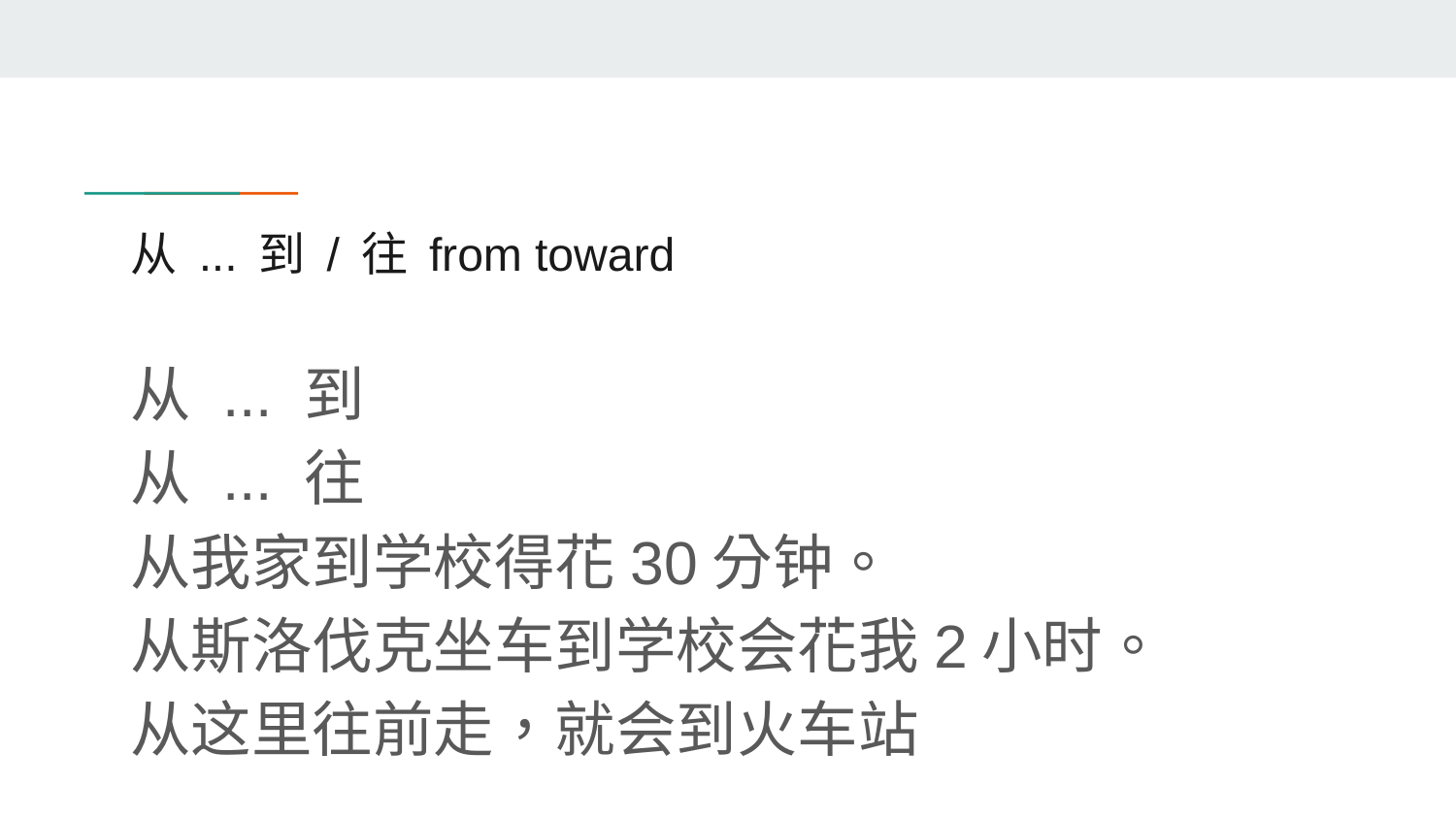

# 从 ... 到 / 往 from toward
从 ... 到
从 ... 往
从我家到学校得花30分钟。
从斯洛伐克坐车到学校会花我2小时。
从这里往前走，就会到火车站